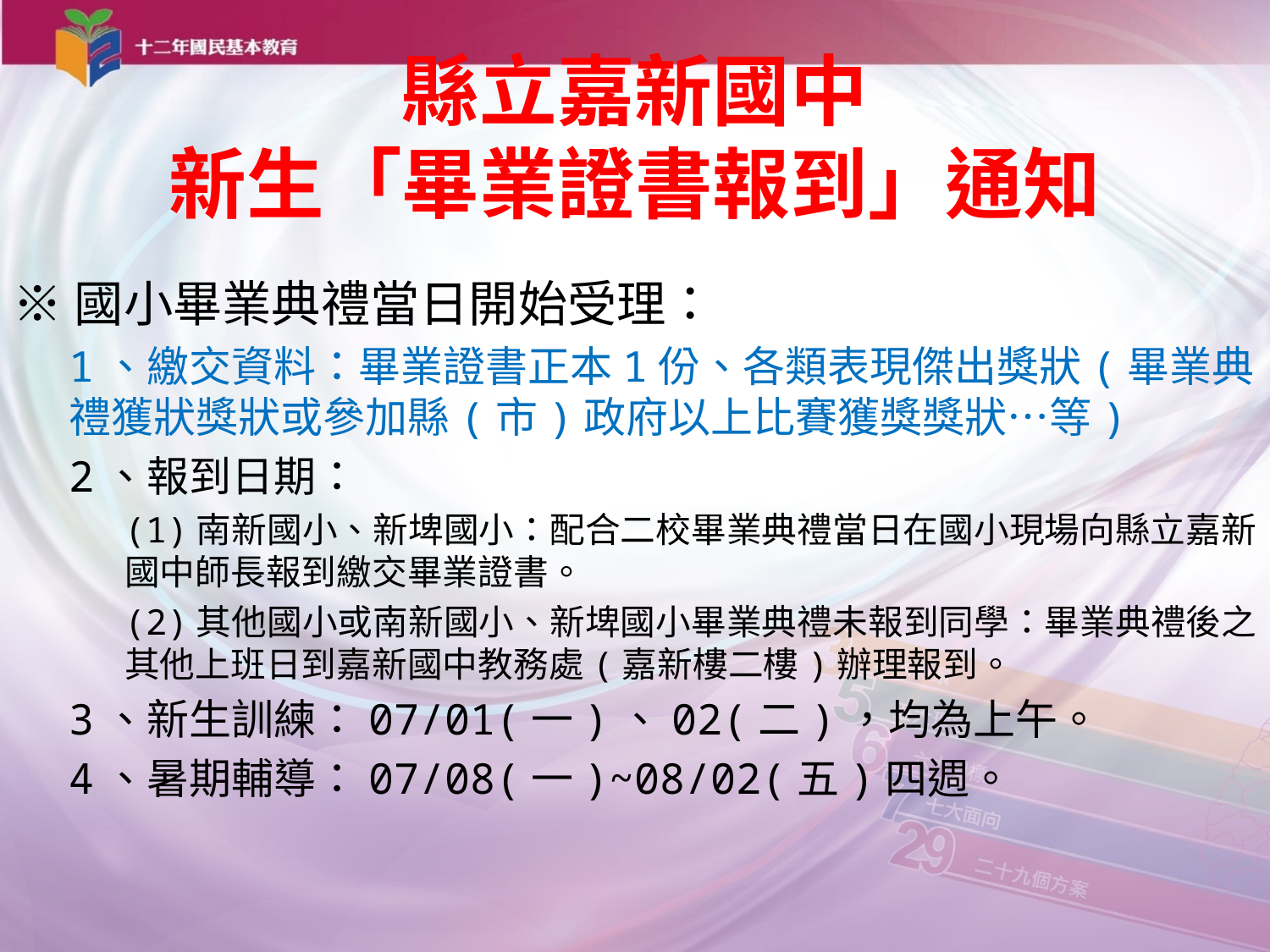

# 縣立嘉新國中 新生「畢業證書報到」通知
※國小畢業典禮當日開始受理：
1、繳交資料：畢業證書正本1份、各類表現傑出獎狀(畢業典禮獲狀獎狀或參加縣(市)政府以上比賽獲獎獎狀…等)
2、報到日期：
(1)南新國小、新埤國小：配合二校畢業典禮當日在國小現場向縣立嘉新國中師長報到繳交畢業證書。
(2)其他國小或南新國小、新埤國小畢業典禮未報到同學：畢業典禮後之其他上班日到嘉新國中教務處(嘉新樓二樓)辦理報到。
3、新生訓練：07/01(一)、02(二)，均為上午。
4、暑期輔導：07/08(一)~08/02(五)四週。